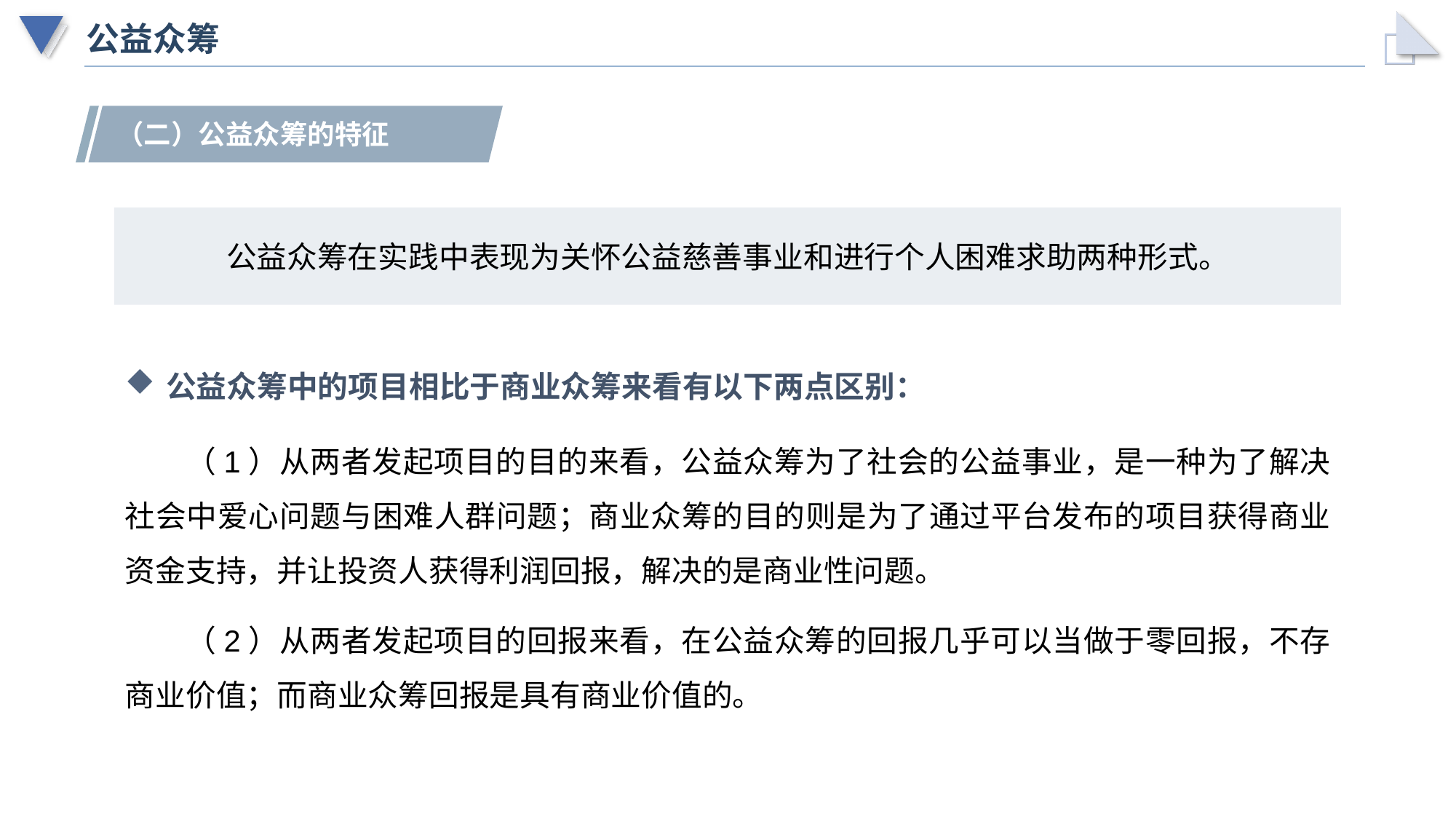

# 公益众筹

（二）公益众筹的特征
公益众筹在实践中表现为关怀公益慈善事业和进行个人困难求助两种形式。
公益众筹中的项目相比于商业众筹来看有以下两点区别：
（1）从两者发起项目的目的来看，公益众筹为了社会的公益事业，是一种为了解决社会中爱心问题与困难人群问题；商业众筹的目的则是为了通过平台发布的项目获得商业资金支持，并让投资人获得利润回报，解决的是商业性问题。
（2）从两者发起项目的回报来看，在公益众筹的回报几乎可以当做于零回报，不存商业价值；而商业众筹回报是具有商业价值的。